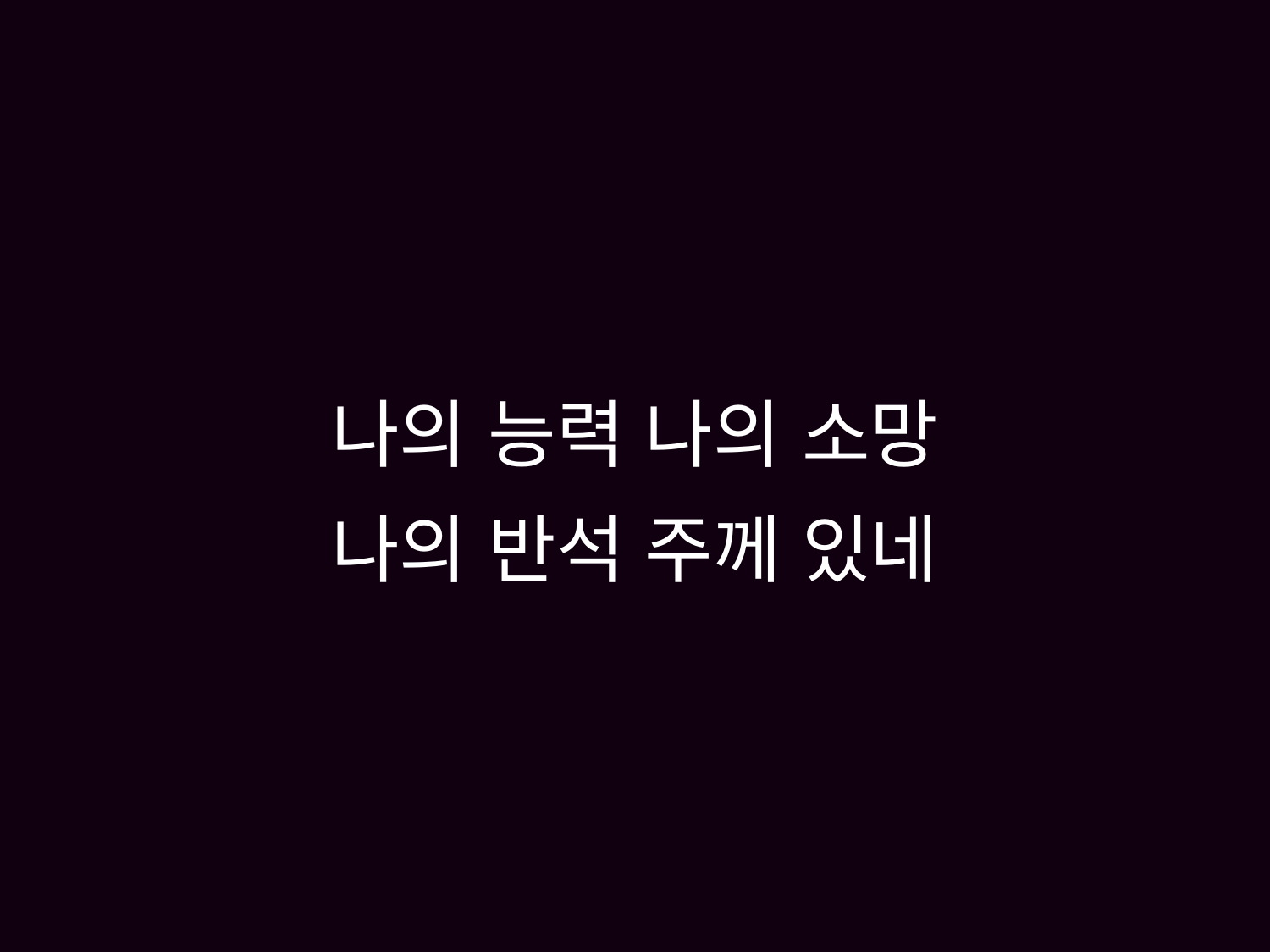

# 나의 능력 나의 소망 나의 반석 주께 있네